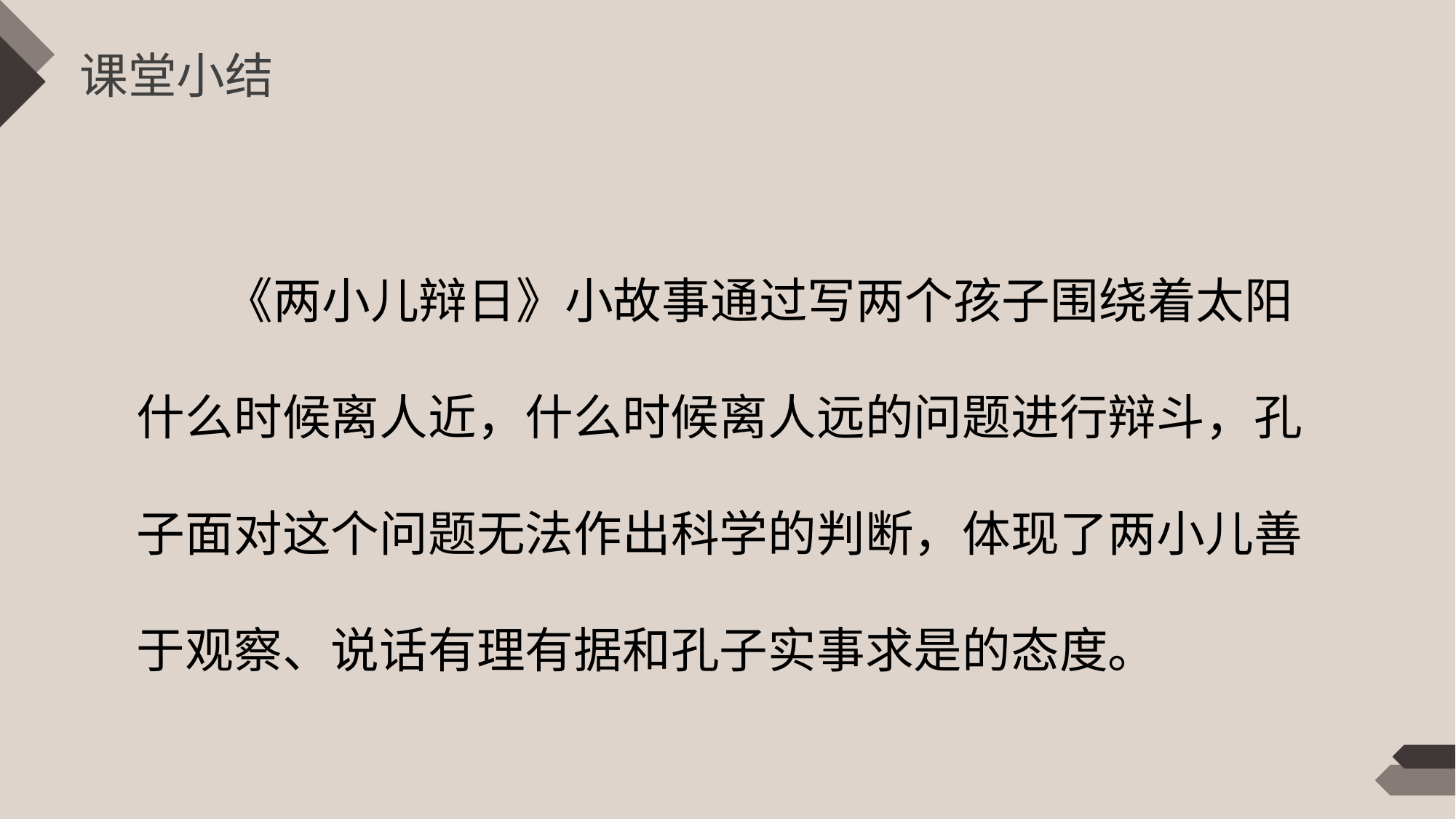

课堂小结
       《两小儿辩日》小故事通过写两个孩子围绕着太阳什么时候离人近，什么时候离人远的问题进行辩斗，孔子面对这个问题无法作出科学的判断，体现了两小儿善于观察、说话有理有据和孔子实事求是的态度。